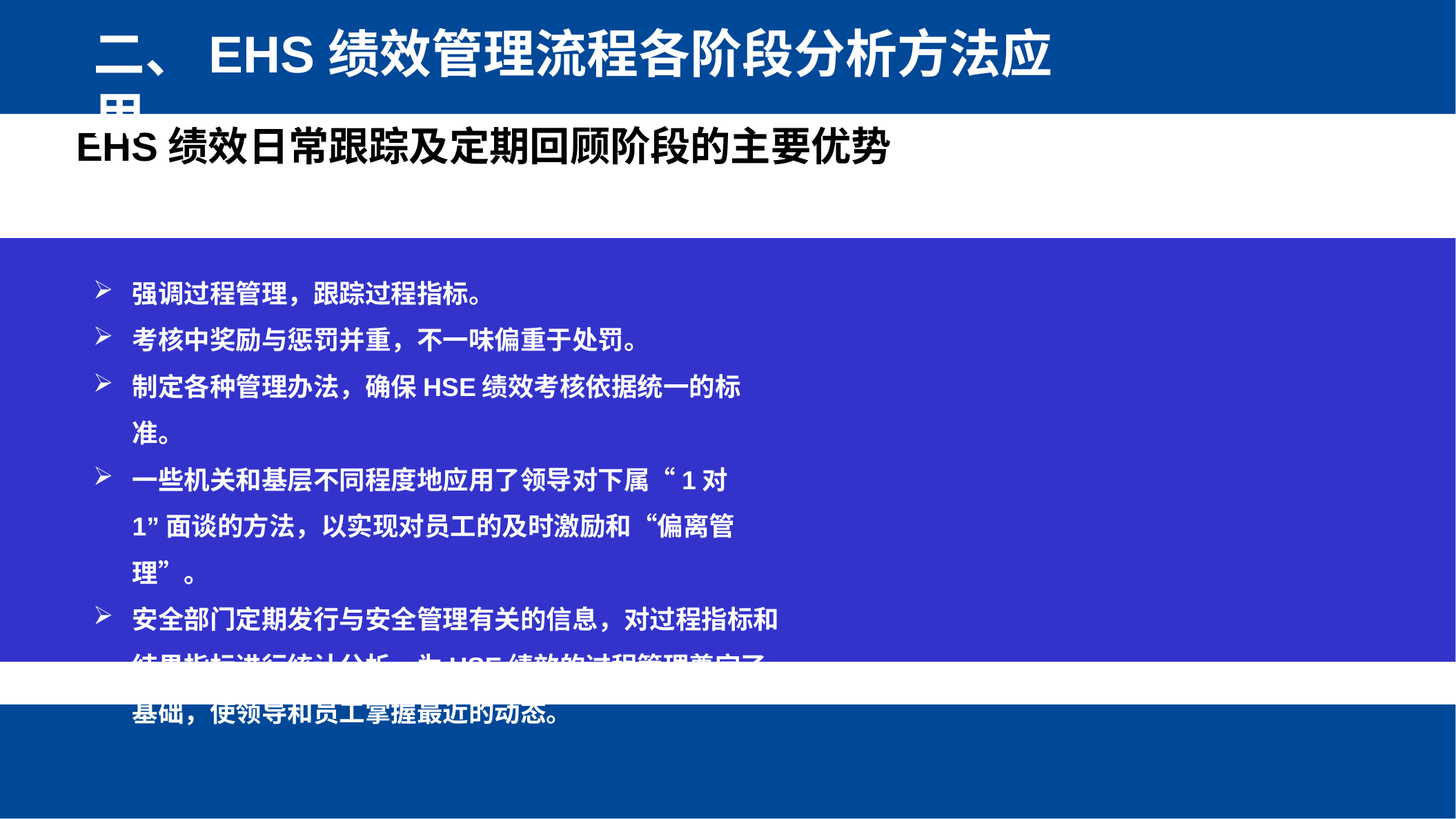

二、EHS绩效管理流程各阶段分析方法应用
EHS绩效日常跟踪及定期回顾阶段的主要优势

强调过程管理，跟踪过程指标。
考核中奖励与惩罚并重，不一味偏重于处罚。
制定各种管理办法，确保HSE绩效考核依据统一的标准。
一些机关和基层不同程度地应用了领导对下属“1对1”面谈的方法，以实现对员工的及时激励和“偏离管理”。
安全部门定期发行与安全管理有关的信息，对过程指标和结果指标进行统计分析，为HSE绩效的过程管理奠定了基础，使领导和员工掌握最近的动态。